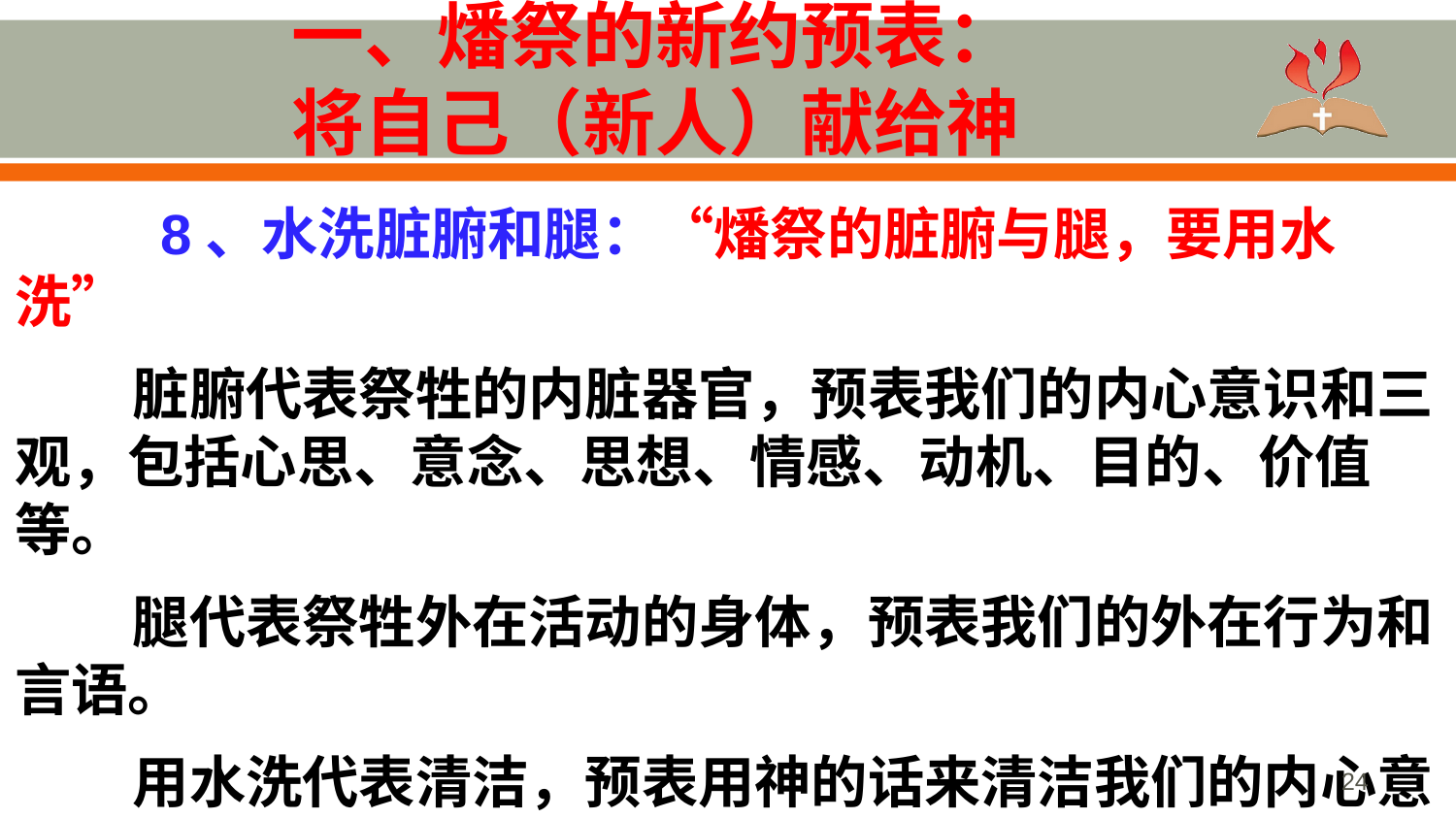

# 一、燔祭的新约预表： 将自己（新人）献给神
	8、水洗脏腑和腿：“燔祭的脏腑与腿，要用水洗”
脏腑代表祭牲的内脏器官，预表我们的内心意识和三观，包括心思、意念、思想、情感、动机、目的、价值等。
腿代表祭牲外在活动的身体，预表我们的外在行为和言语。
用水洗代表清洁，预表用神的话来清洁我们的内心意识和三观，以及我们外在的行为和言语。

24